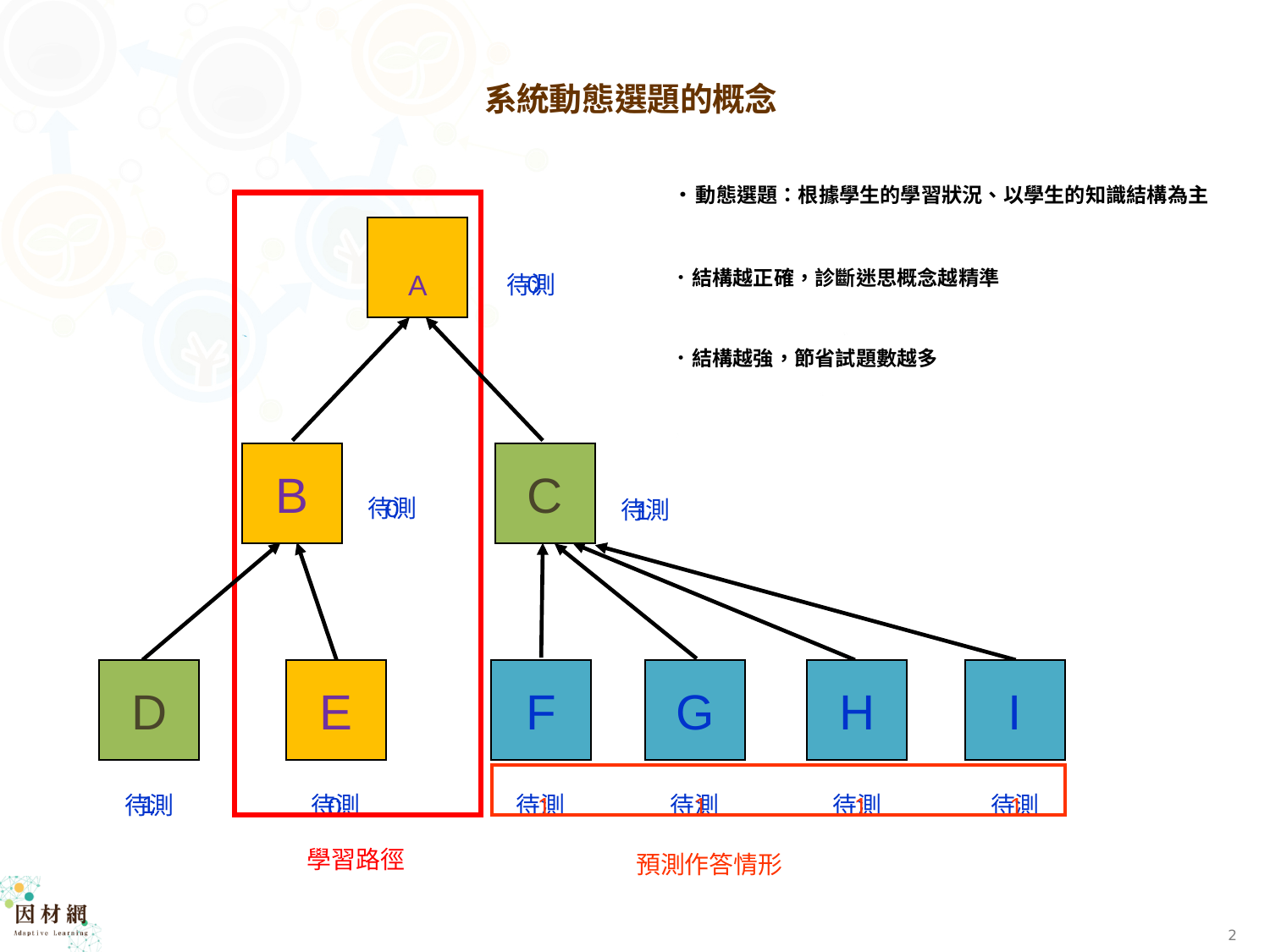

系統動態選題的概念
．動態選題：根據學生的學習狀況、以學生的知識結構為主
．結構越正確，診斷迷思概念越精準
．結構越強，節省試題數越多

A
A
0
待測

B
B
C
C
待測
0
待測
1

F
F
G
G
H
H
I
I
D
D
E
E
1
待測
待測
待測
待測
待測
待測
0
1
1
1
1

預測作答情形
學習路徑
2